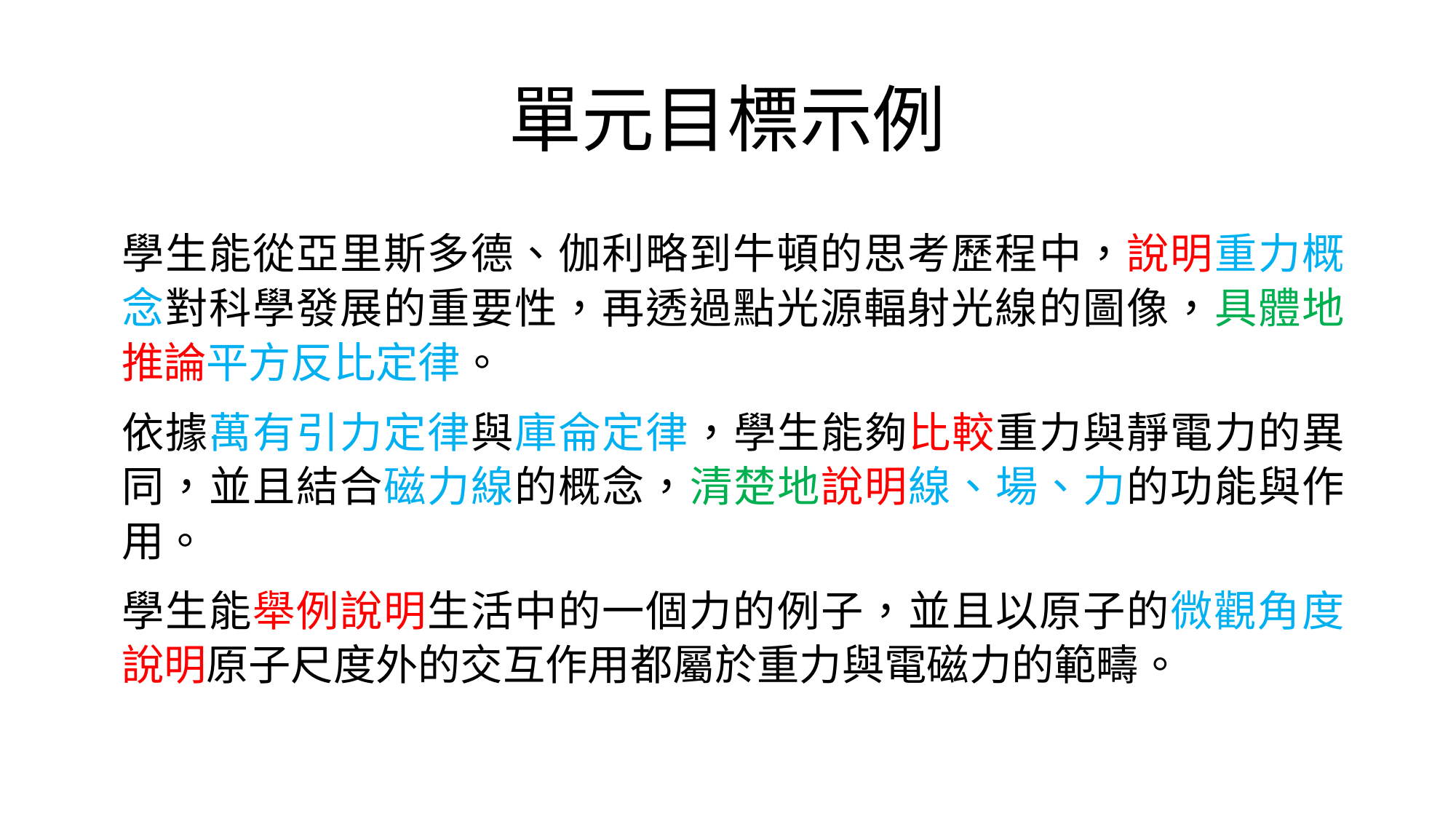

# 單元目標示例
學生能從亞里斯多德、伽利略到牛頓的思考歷程中，說明重力概念對科學發展的重要性，再透過點光源輻射光線的圖像，具體地推論平方反比定律。
依據萬有引力定律與庫侖定律，學生能夠比較重力與靜電力的異同，並且結合磁力線的概念，清楚地說明線、場、力的功能與作用。
學生能舉例說明生活中的一個力的例子，並且以原子的微觀角度說明原子尺度外的交互作用都屬於重力與電磁力的範疇。